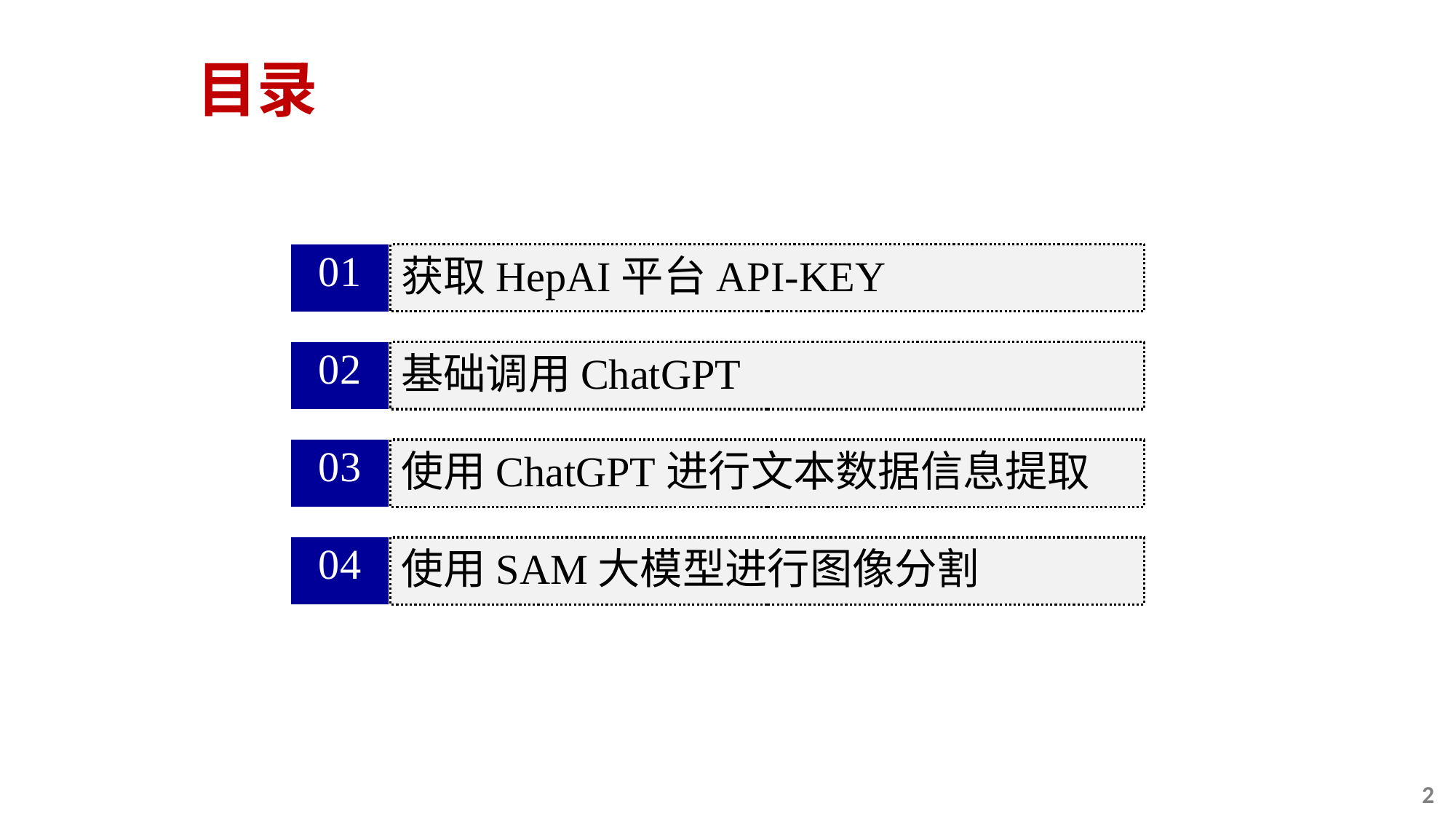

# 目录
获取HepAI平台API-KEY
01
基础调用ChatGPT
02
使用ChatGPT进行文本数据信息提取
03
使用SAM大模型进行图像分割
04